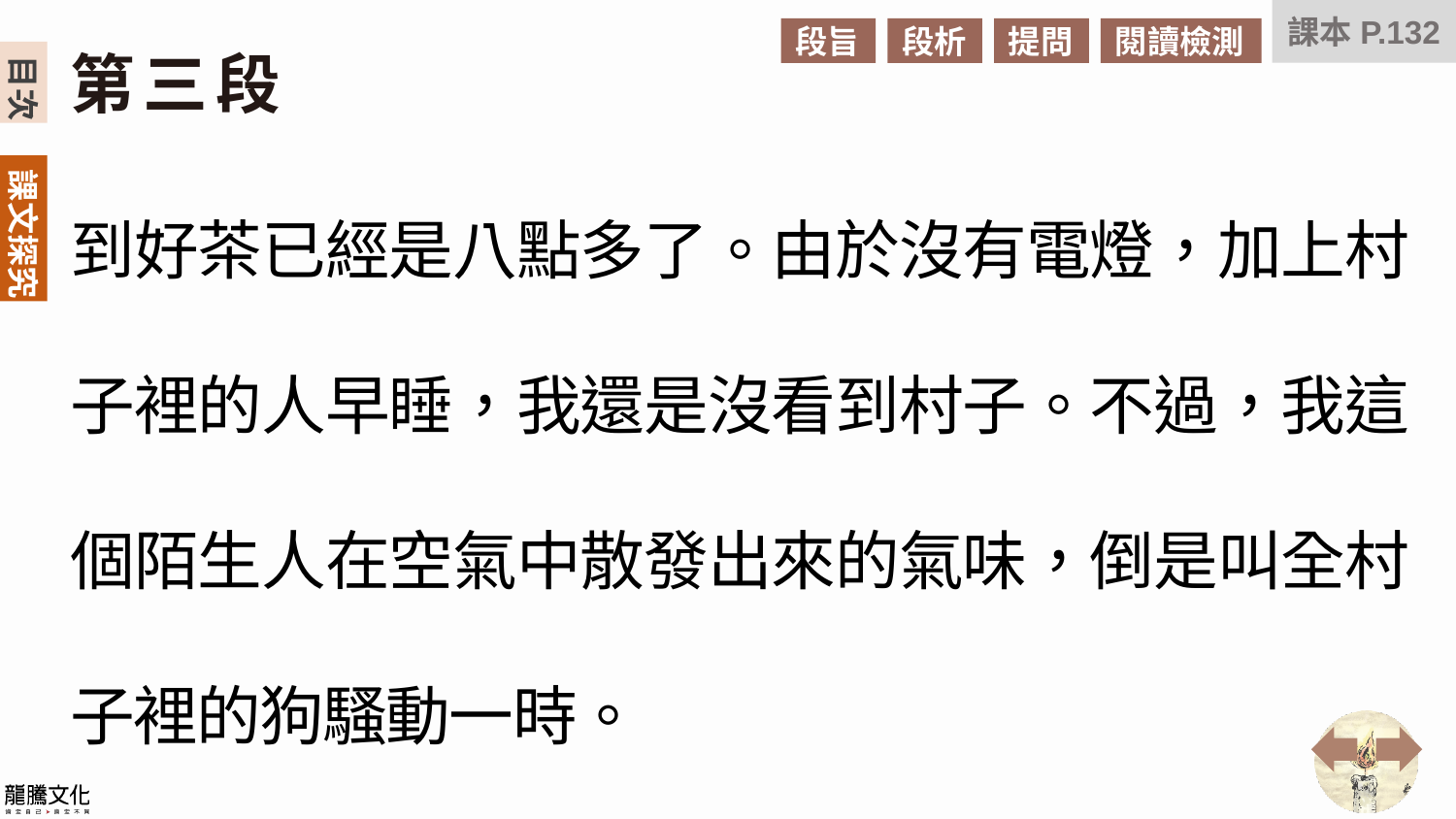

課本P.132
段旨
段析
提問
閱讀檢測
第三段
到好茶已經是八點多了。由於沒有電燈，加上村子裡的人早睡，我還是沒看到村子。不過，我這個陌生人在空氣中散發出來的氣味，倒是叫全村子裡的狗騷動一時。